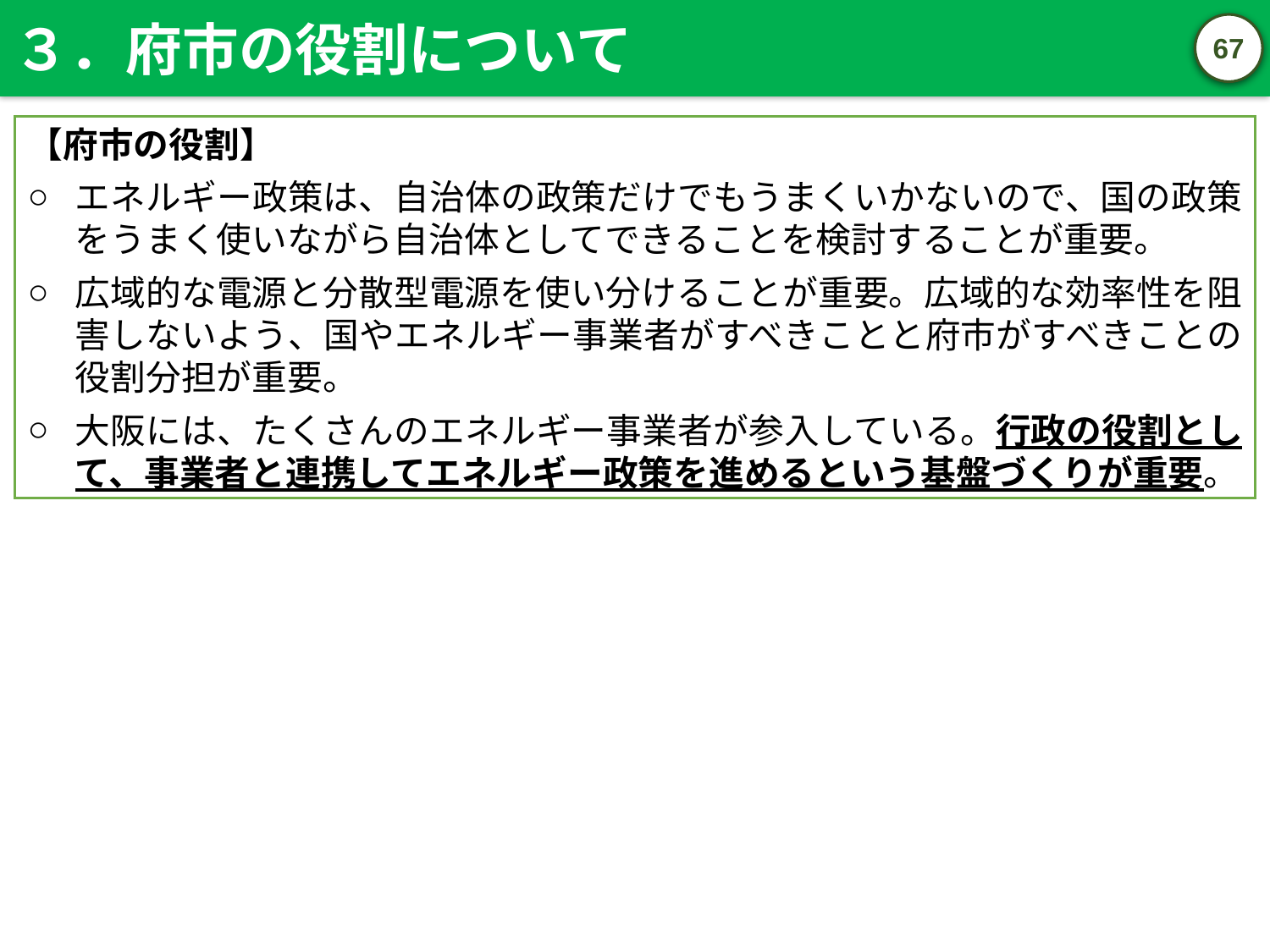

３．府市の役割について
67
【府市の役割】
エネルギー政策は、自治体の政策だけでもうまくいかないので、国の政策をうまく使いながら自治体としてできることを検討することが重要。
広域的な電源と分散型電源を使い分けることが重要。広域的な効率性を阻害しないよう、国やエネルギー事業者がすべきことと府市がすべきことの役割分担が重要。
大阪には、たくさんのエネルギー事業者が参入している。行政の役割として、事業者と連携してエネルギー政策を進めるという基盤づくりが重要。